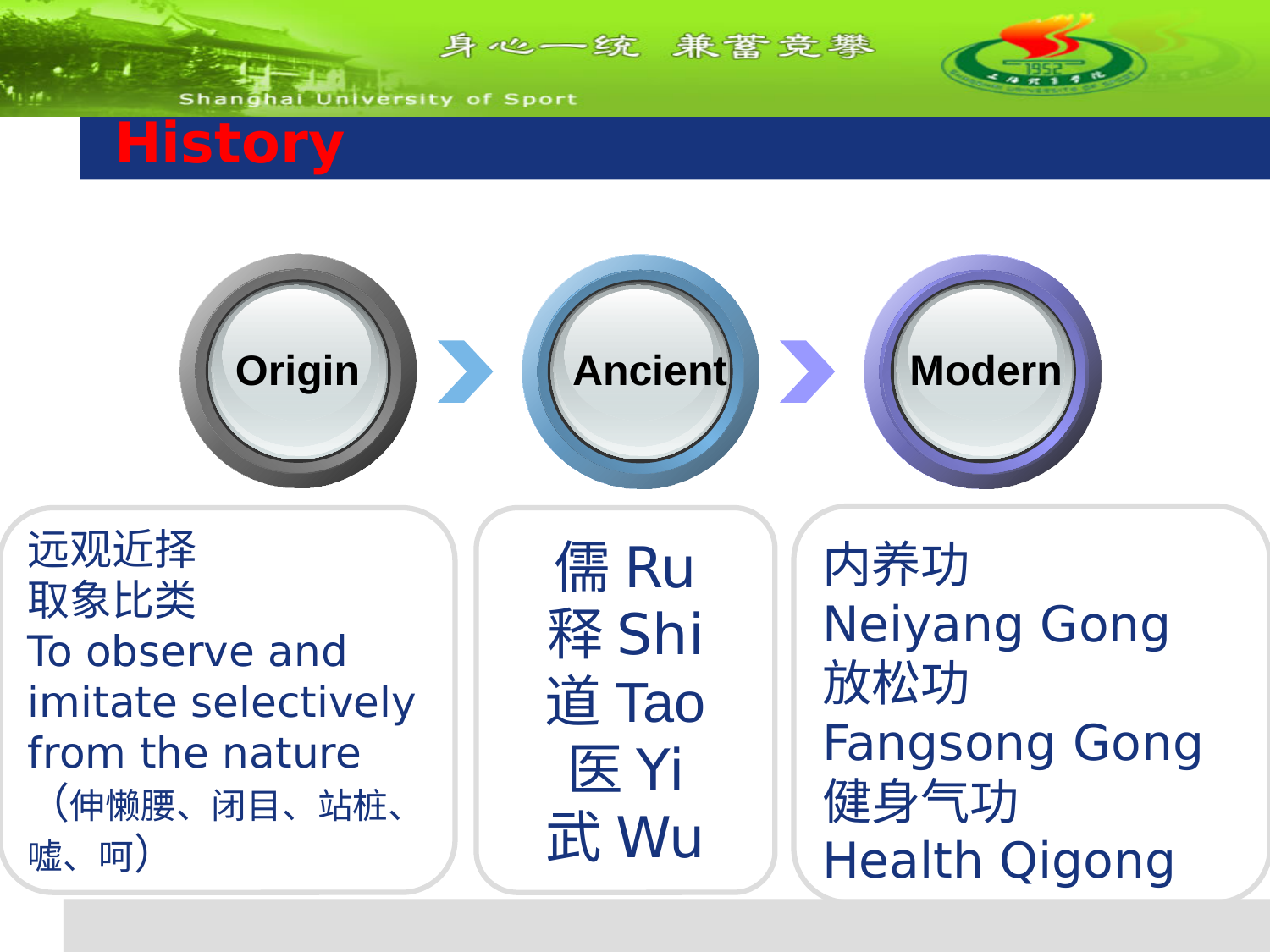

# History

Origin
Ancient
Modern

内养功
Neiyang Gong
放松功
Fangsong Gong
健身气功
Health Qigong

远观近择
取象比类
To observe and imitate selectively from the nature
（伸懒腰、闭目、站桩、嘘、呵）
儒Ru
释Shi
道Tao
医Yi
武Wu